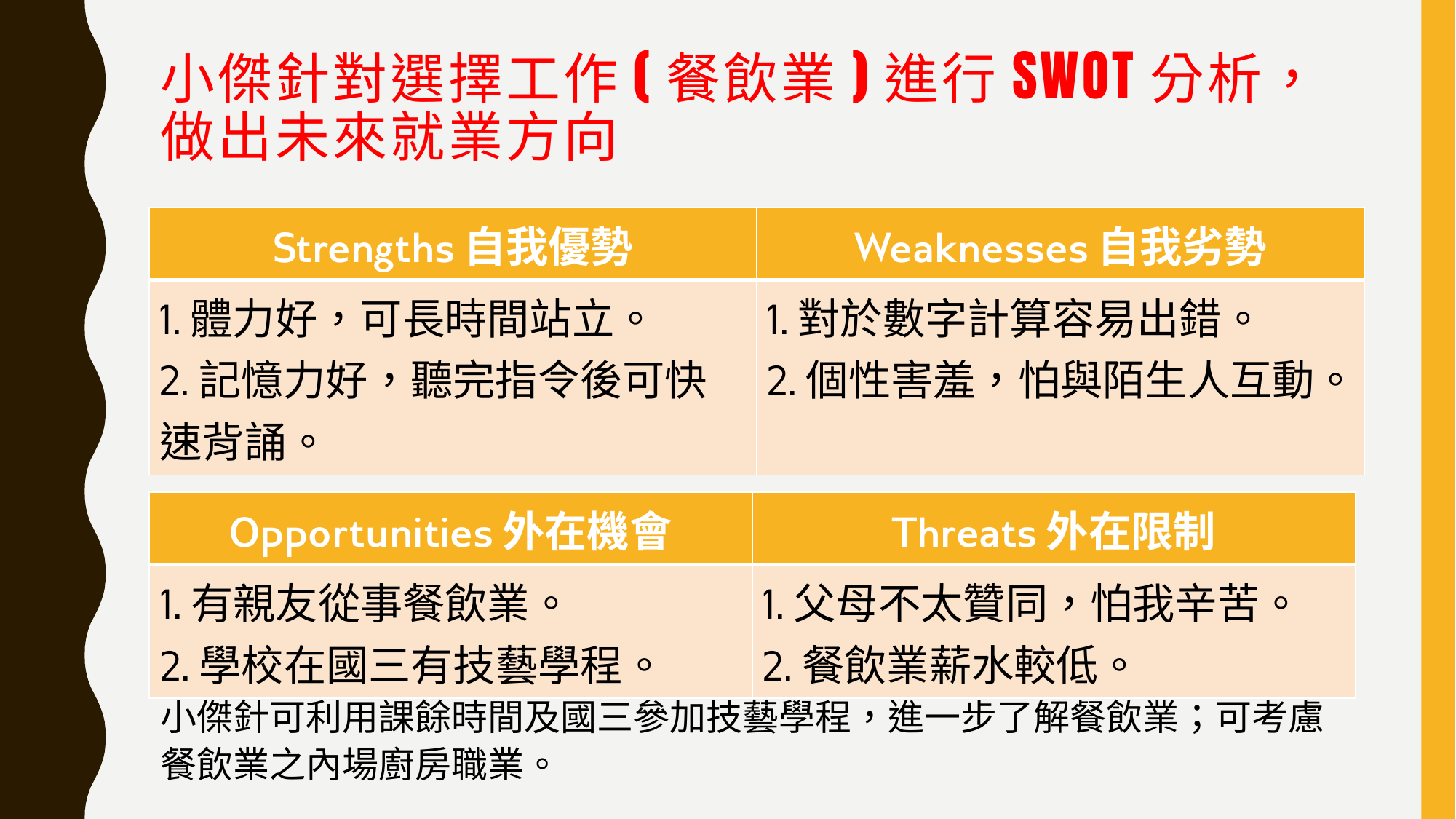

# 小傑針對選擇工作(餐飲業)進行SWOT分析，做出未來就業方向
| Strengths自我優勢 | Weaknesses自我劣勢 |
| --- | --- |
| 1.體力好，可長時間站立。 2.記憶力好，聽完指令後可快速背誦。 | 1.對於數字計算容易出錯。 2.個性害羞，怕與陌生人互動。 |
| Opportunities外在機會 | Threats外在限制 |
| --- | --- |
| 1.有親友從事餐飲業。 2.學校在國三有技藝學程。 | 1.父母不太贊同，怕我辛苦。 2.餐飲業薪水較低。 |
小傑針可利用課餘時間及國三參加技藝學程，進一步了解餐飲業；可考慮餐飲業之內場廚房職業。